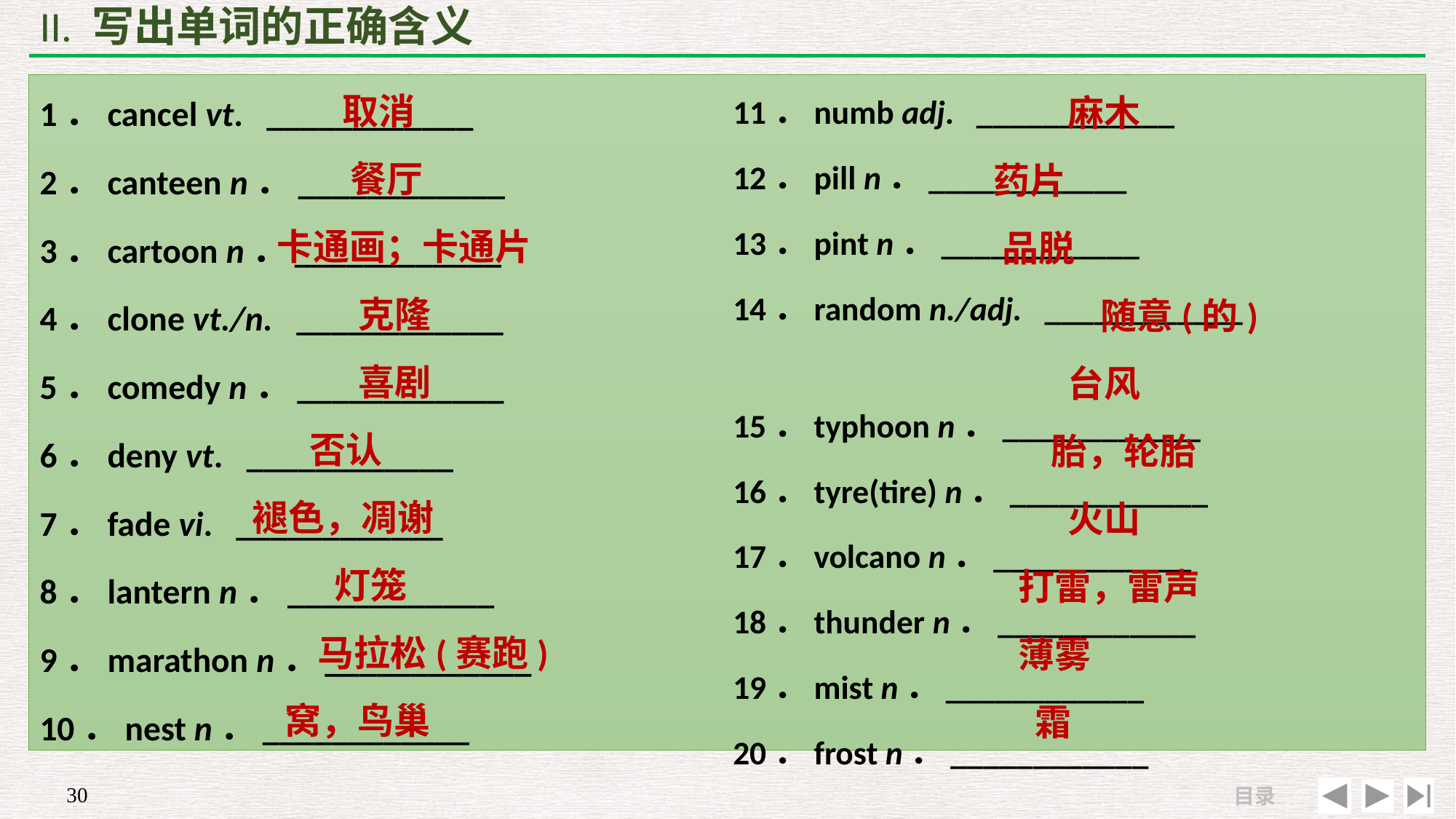

# II. 写出单词的正确含义
          取消
           餐厅
  卡通画；卡通片
            克隆
            喜剧
      否认
褪色，凋谢
         灯笼
       马拉松(赛跑)
   窝，鸟巢
           麻木
  药片
   品脱
               随意(的)
           台风
         胎，轮胎
           火山
     打雷，雷声
     薄雾
       霜
1．cancel vt.   ____________
2．canteen n．____________
3．cartoon n．____________
4．clone vt./n.   ____________
5．comedy n．____________
6．deny vt.   ____________
7．fade vi.   ____________
8．lantern n．____________
9．marathon n．____________
10．nest n．____________
11．numb adj.   ____________
12．pill n．____________
13．pint n．____________
14．random n./adj.   ____________
15．typhoon n．____________
16．tyre(tire) n．____________
17．volcano n．____________
18．thunder n．____________
19．mist n．____________
20．frost n．____________